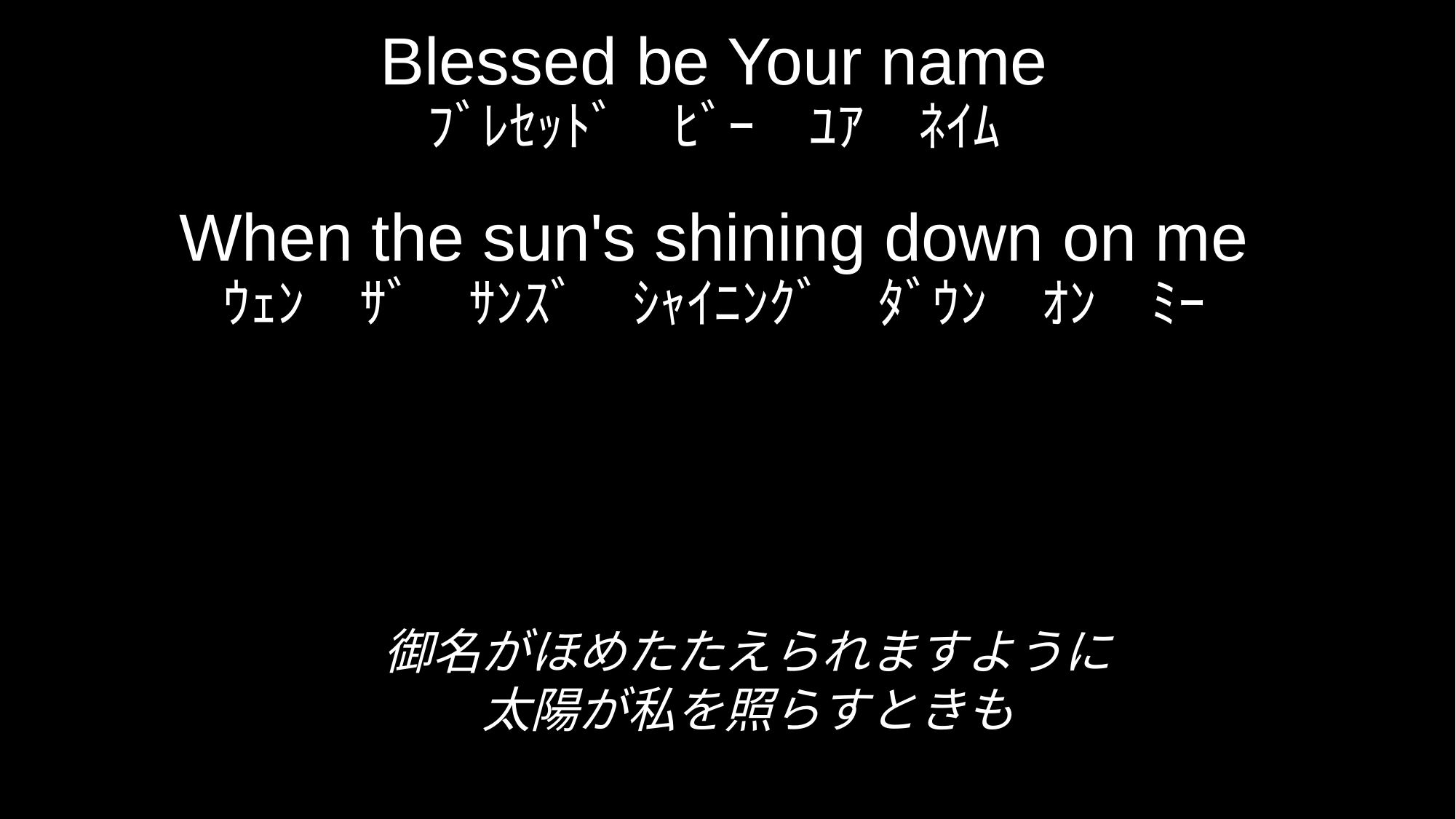

Blessed be Your name
ﾌﾞﾚｾｯﾄﾞ　ﾋﾞｰ　ﾕｱ　ﾈｲﾑ

When the sun's shining down on me
ｳｪﾝ　ｻﾞ　ｻﾝｽﾞ　ｼｬｲﾆﾝｸﾞ　ﾀﾞｳﾝ　ｵﾝ　ﾐｰ
御名がほめたたえられますように
太陽が私を照らすときも